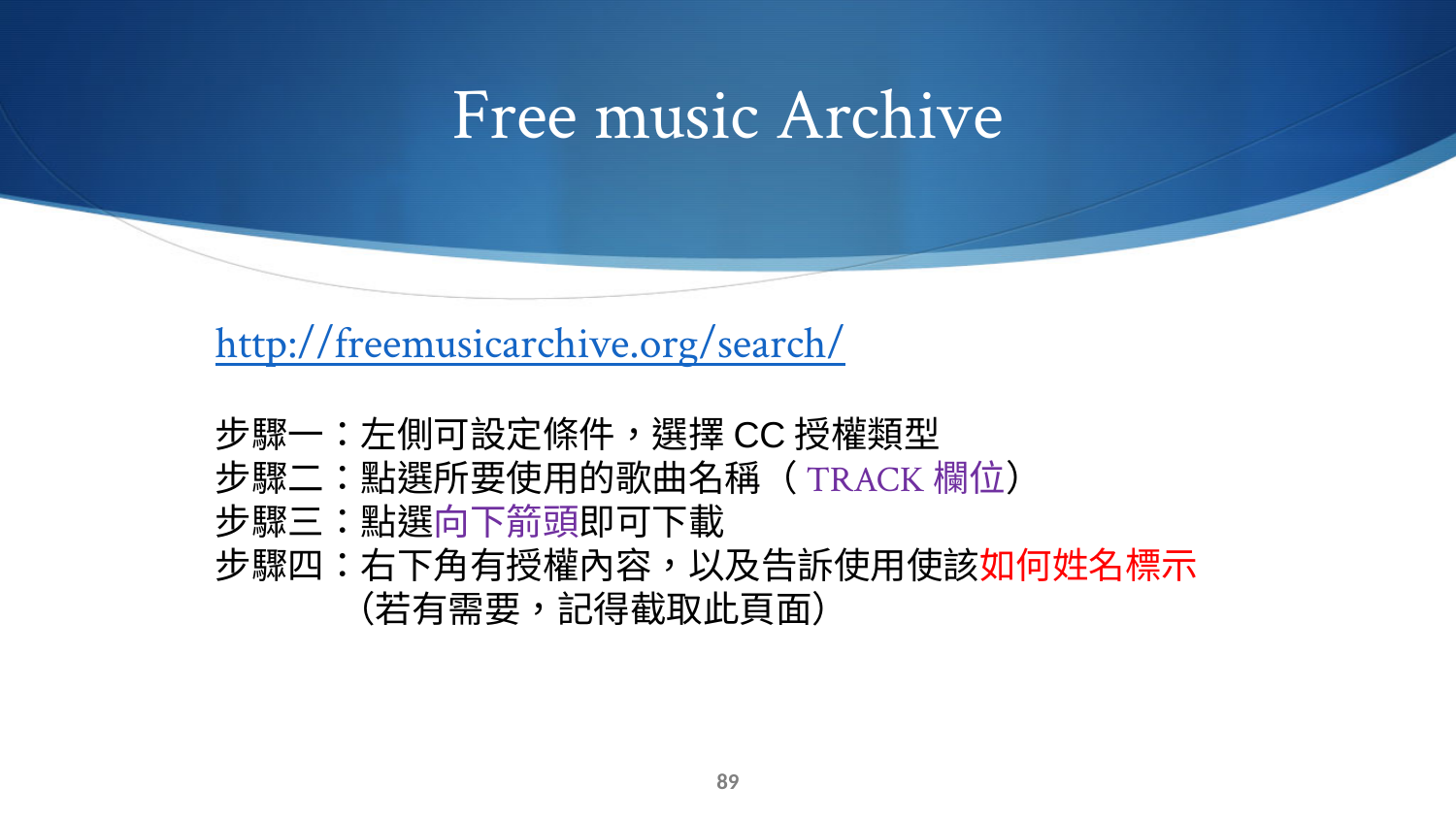

# Free music Archive
http://freemusicarchive.org/search/
步驟一：左側可設定條件，選擇CC授權類型
步驟二：點選所要使用的歌曲名稱（TRACK欄位）
步驟三：點選向下箭頭即可下載
步驟四：右下角有授權內容，以及告訴使用使該如何姓名標示
               （若有需要，記得截取此頁面）
89